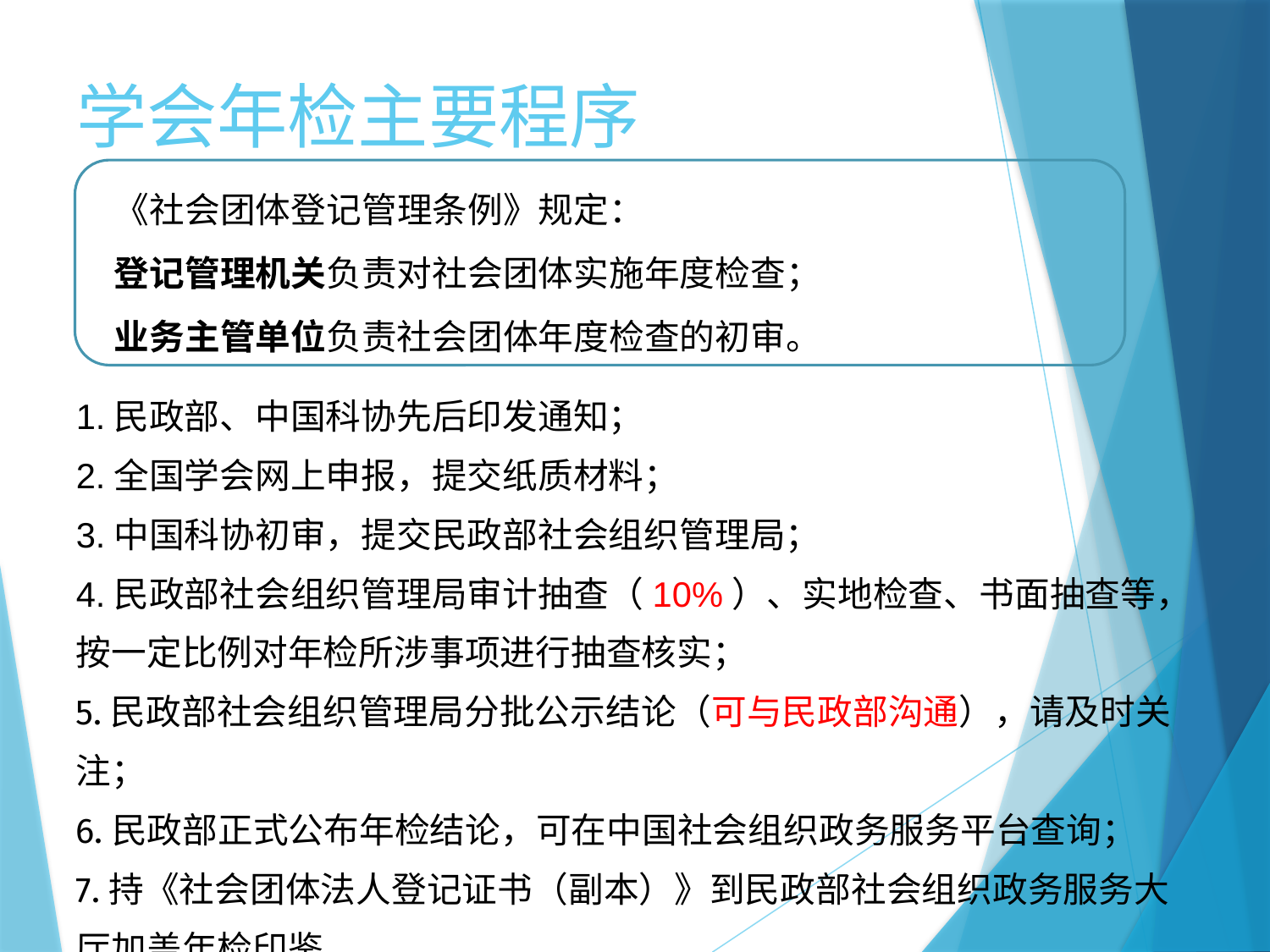

# 学会年检主要程序

《社会团体登记管理条例》规定：
登记管理机关负责对社会团体实施年度检查；
业务主管单位负责社会团体年度检查的初审。
1.民政部、中国科协先后印发通知；
2.全国学会网上申报，提交纸质材料；
3.中国科协初审，提交民政部社会组织管理局；
4.民政部社会组织管理局审计抽查（10%）、实地检查、书面抽查等，按一定比例对年检所涉事项进行抽查核实；
5.民政部社会组织管理局分批公示结论（可与民政部沟通），请及时关注；
6.民政部正式公布年检结论，可在中国社会组织政务服务平台查询；
7.持《社会团体法人登记证书（副本）》到民政部社会组织政务服务大厅加盖年检印鉴。